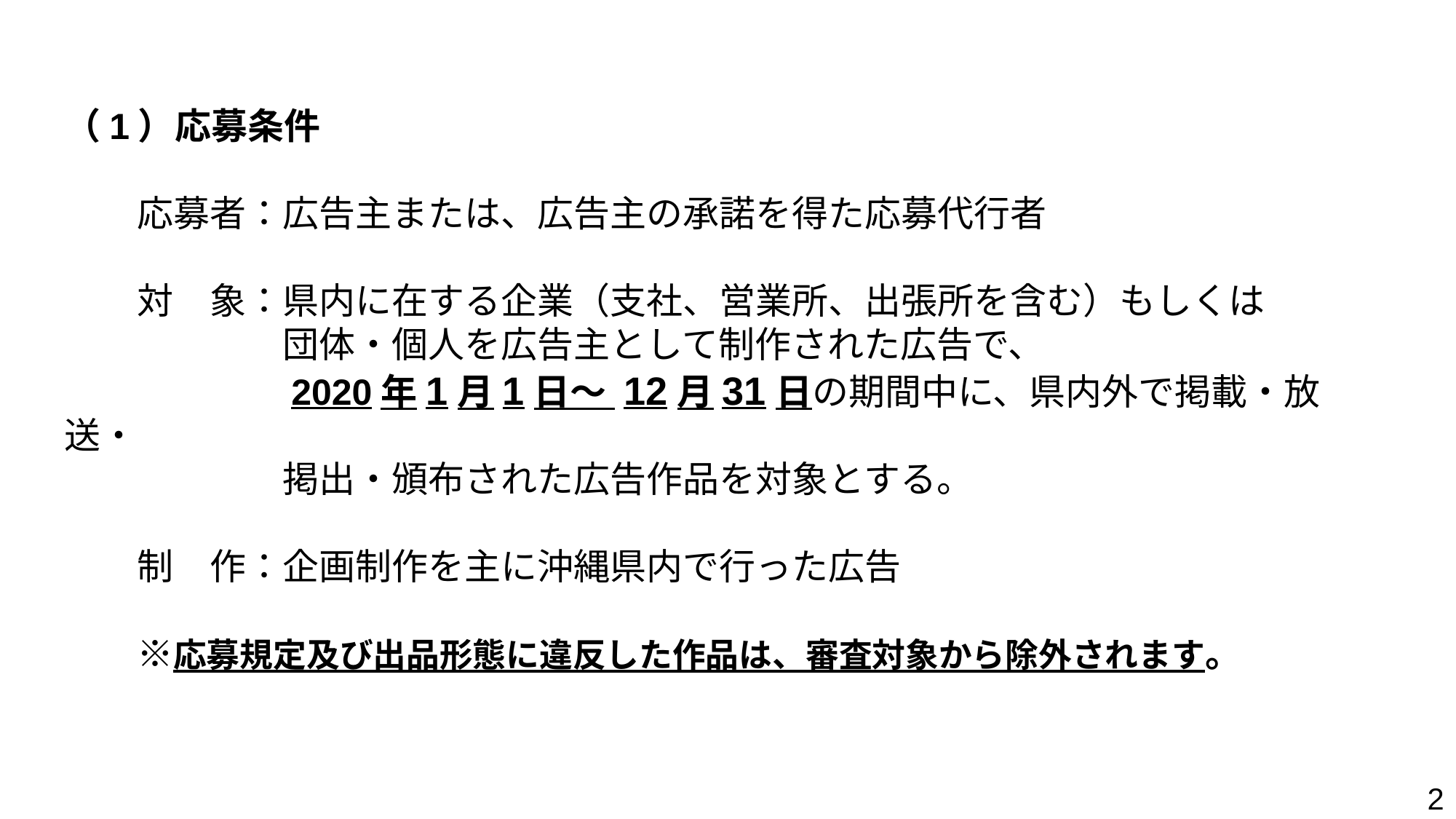

（1）応募条件

　　応募者：広告主または、広告主の承諾を得た応募代行者

　　対　象：県内に在する企業（支社、営業所、出張所を含む）もしくは
　　　　　　団体・個人を広告主として制作された広告で、
　　　　　　2020年1月1日～ 12月31日の期間中に、県内外で掲載・放送・
　　　　　　掲出・頒布された広告作品を対象とする。

　　制　作：企画制作を主に沖縄県内で行った広告

　　※応募規定及び出品形態に違反した作品は、審査対象から除外されます。

2